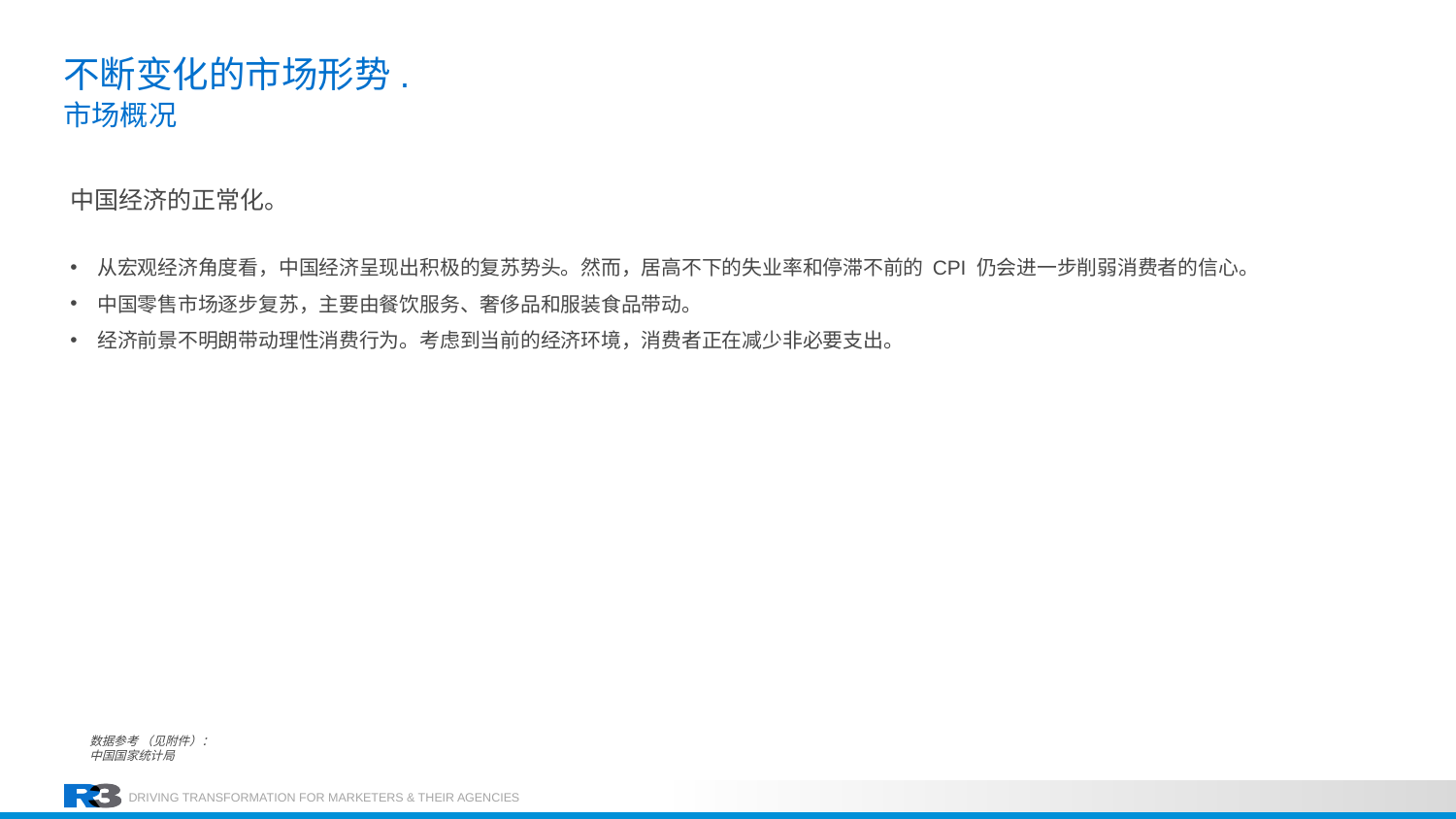

# 不断变化的市场形势. 市场概况
中国经济的正常化。

从宏观经济角度看，中国经济呈现出积极的复苏势头。然而，居高不下的失业率和停滞不前的 CPI 仍会进一步削弱消费者的信心。
中国零售市场逐步复苏，主要由餐饮服务、奢侈品和服装食品带动。
经济前景不明朗带动理性消费行为。考虑到当前的经济环境，消费者正在减少非必要支出。

数据参考 （见附件）：
中国国家统计局
7